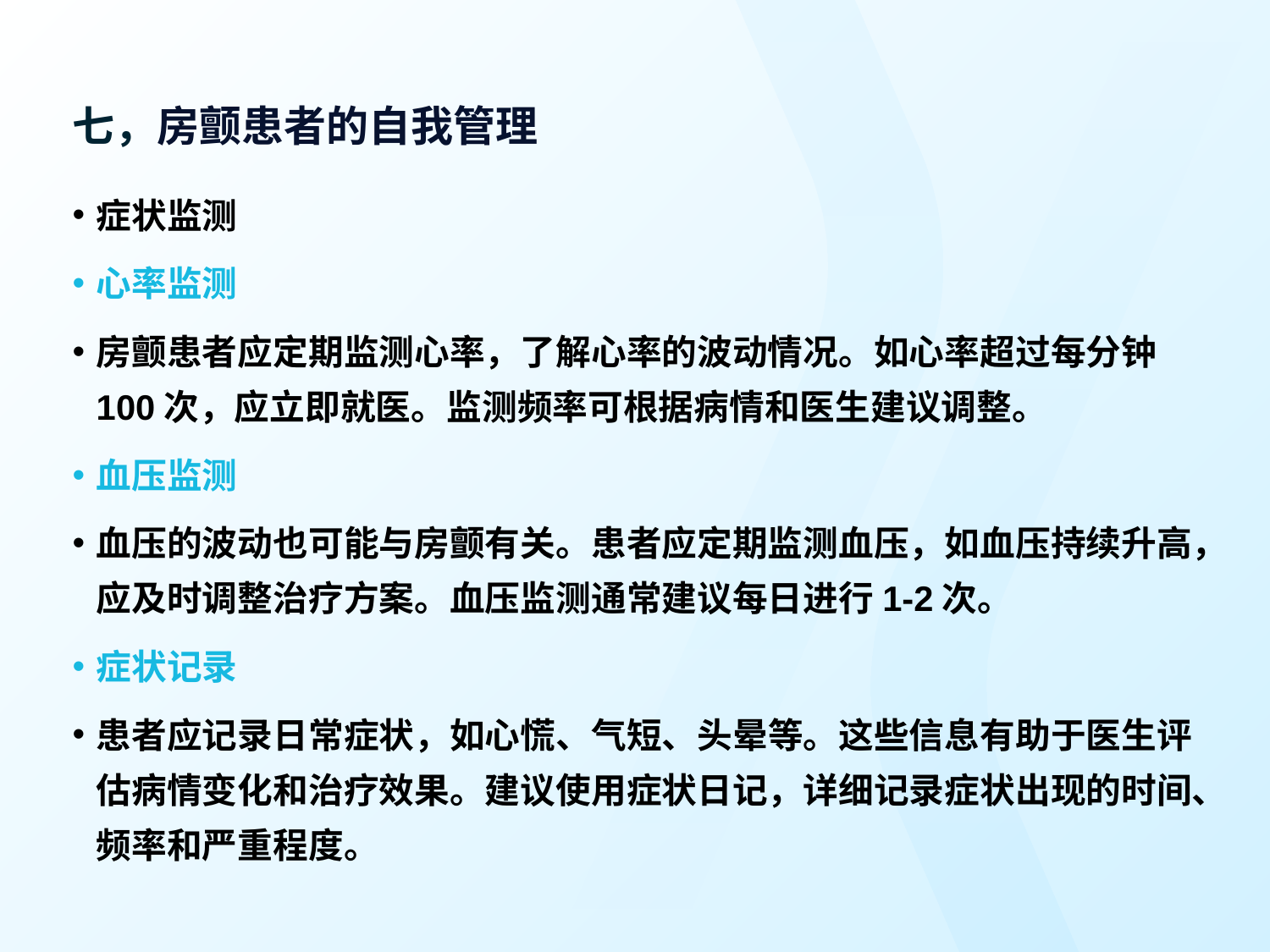

# 七，房颤患者的自我管理
症状监测
心率监测
房颤患者应定期监测心率，了解心率的波动情况。如心率超过每分钟100次，应立即就医。监测频率可根据病情和医生建议调整。
血压监测
血压的波动也可能与房颤有关。患者应定期监测血压，如血压持续升高，应及时调整治疗方案。血压监测通常建议每日进行1-2次。
症状记录
患者应记录日常症状，如心慌、气短、头晕等。这些信息有助于医生评估病情变化和治疗效果。建议使用症状日记，详细记录症状出现的时间、频率和严重程度。